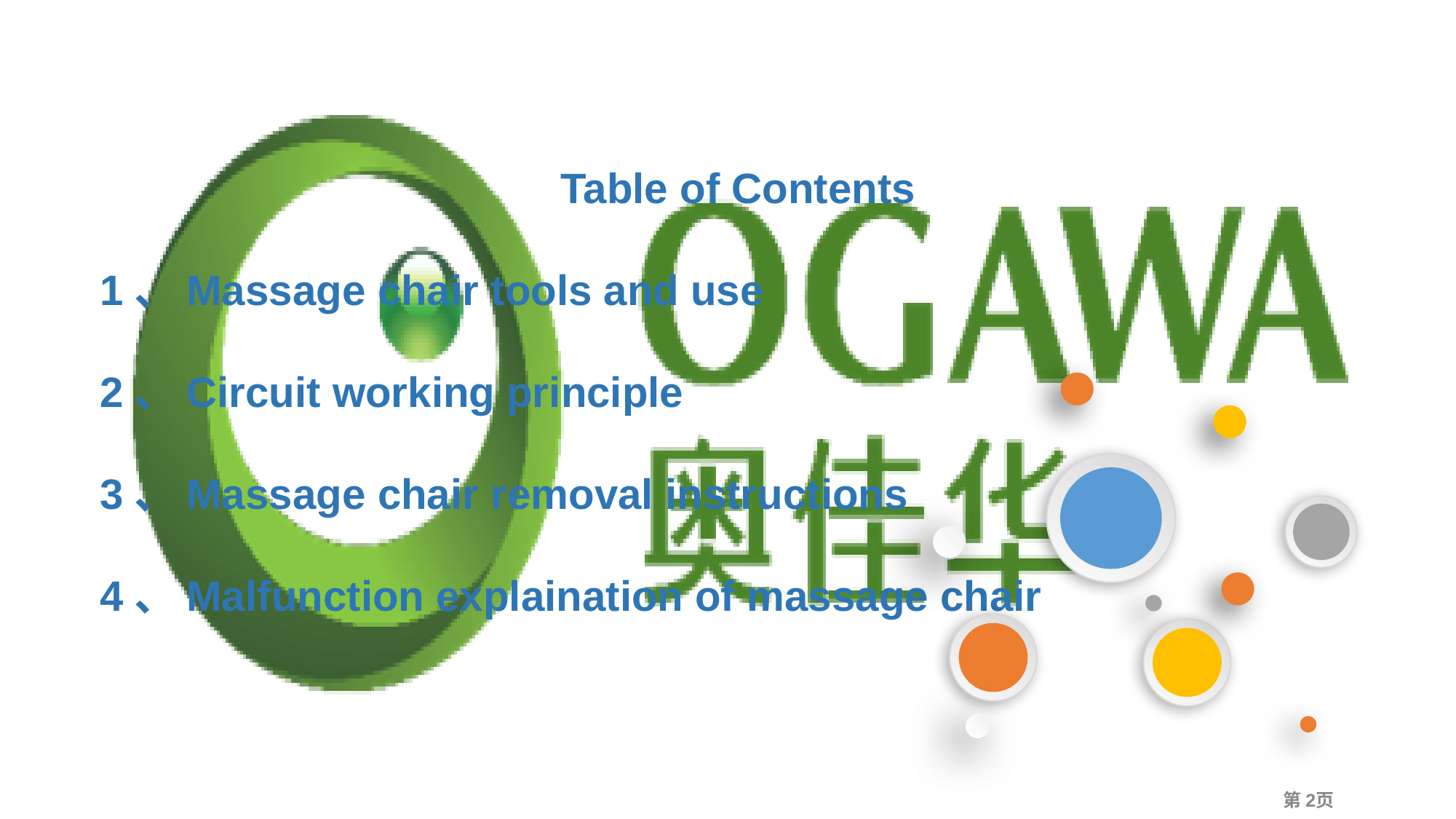

Table of Contents

1、Massage chair tools and use

2、Circuit working principle

3、Massage chair removal instructions

4、Malfunction explaination of massage chair

第2页